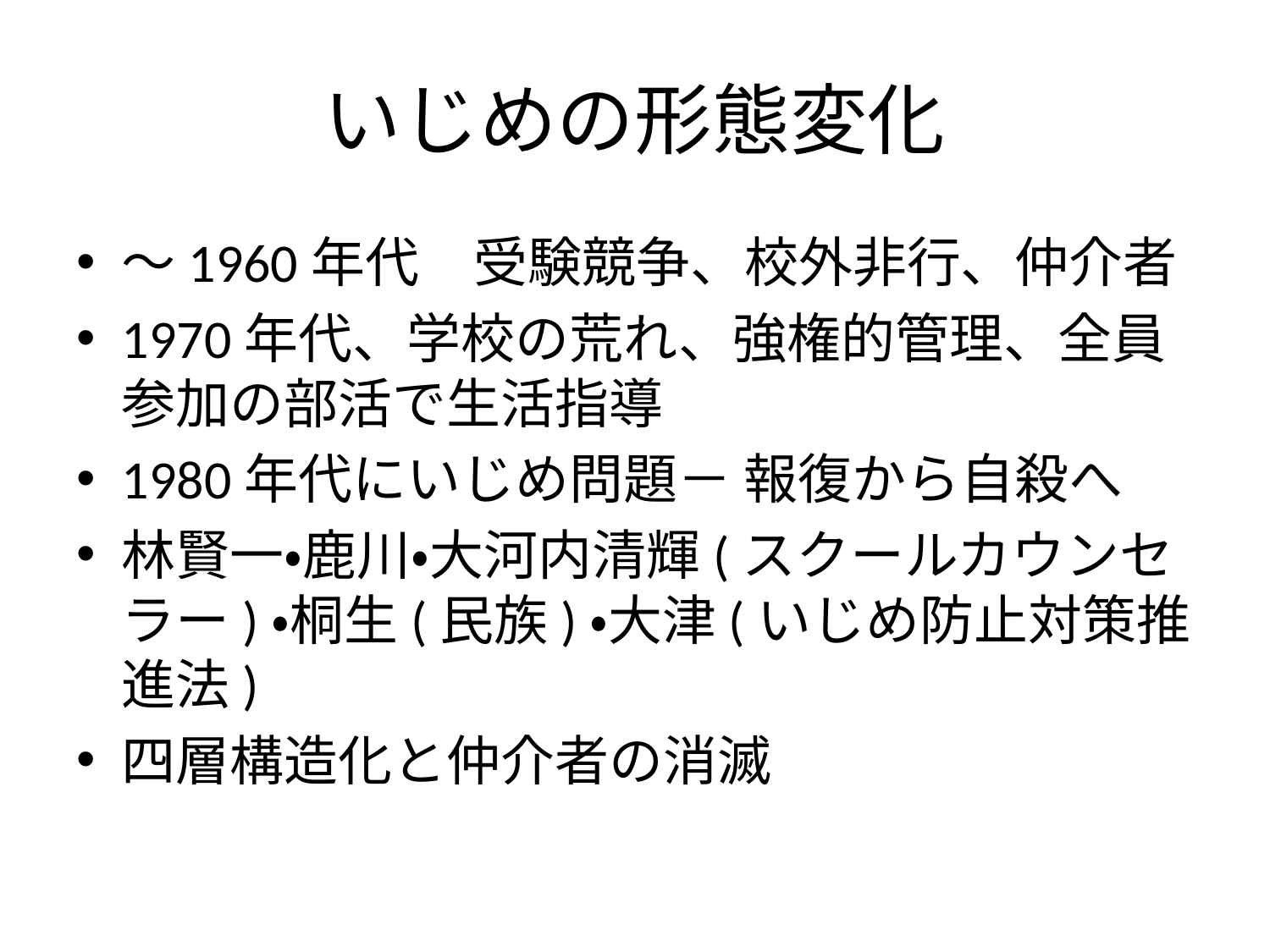

# いじめの形態変化
～1960年代　受験競争、校外非行、仲介者
1970年代、学校の荒れ、強権的管理、全員参加の部活で生活指導
1980年代にいじめ問題－ 報復から自殺へ
林賢一・鹿川・大河内清輝(スクールカウンセラー)・桐生(民族)・大津(いじめ防止対策推進法)
四層構造化と仲介者の消滅